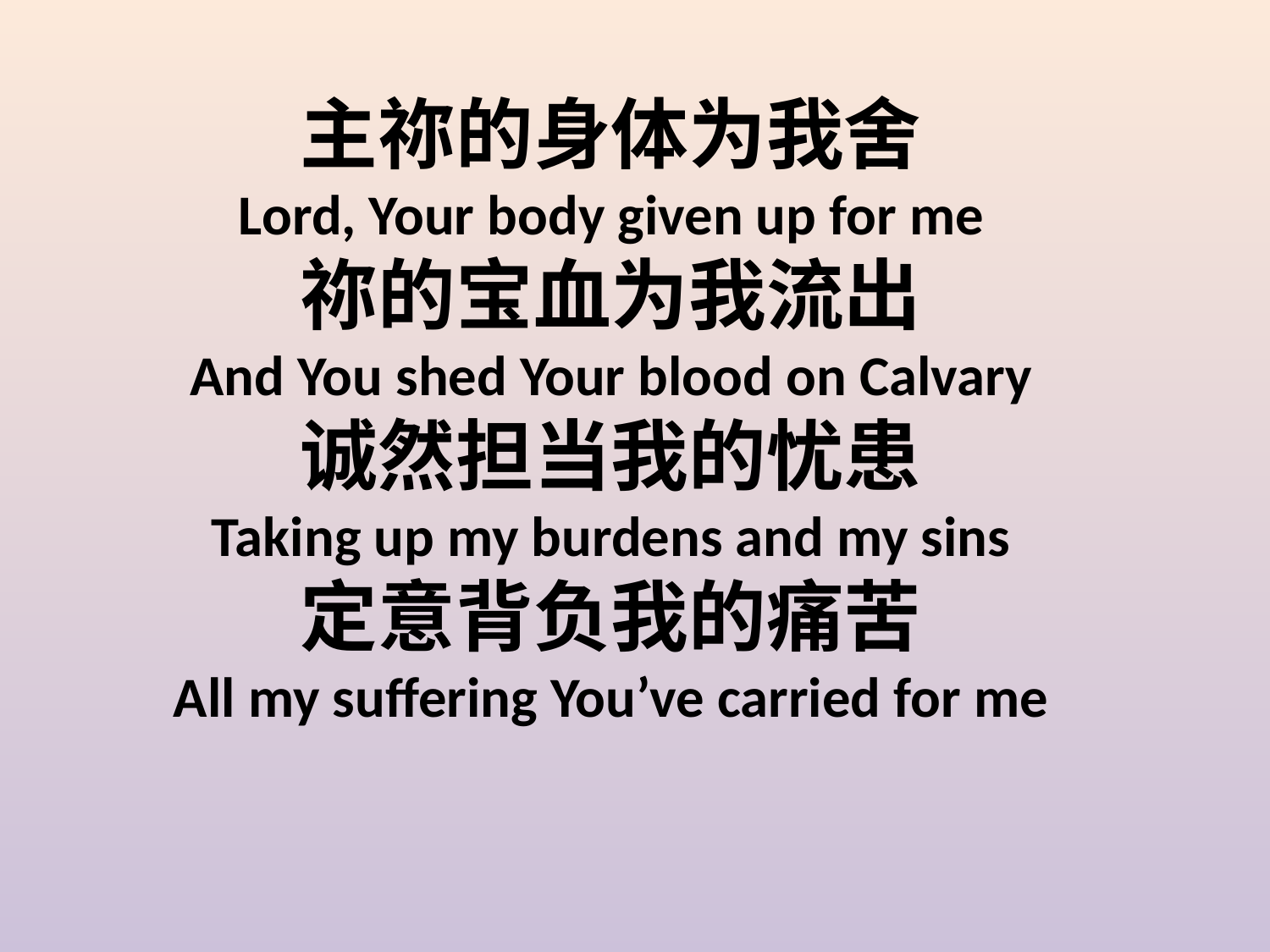

主祢的身体为我舍
Lord, Your body given up for me
祢的宝血为我流出
And You shed Your blood on Calvary
诚然担当我的忧患
Taking up my burdens and my sins
定意背负我的痛苦
All my suffering You’ve carried for me